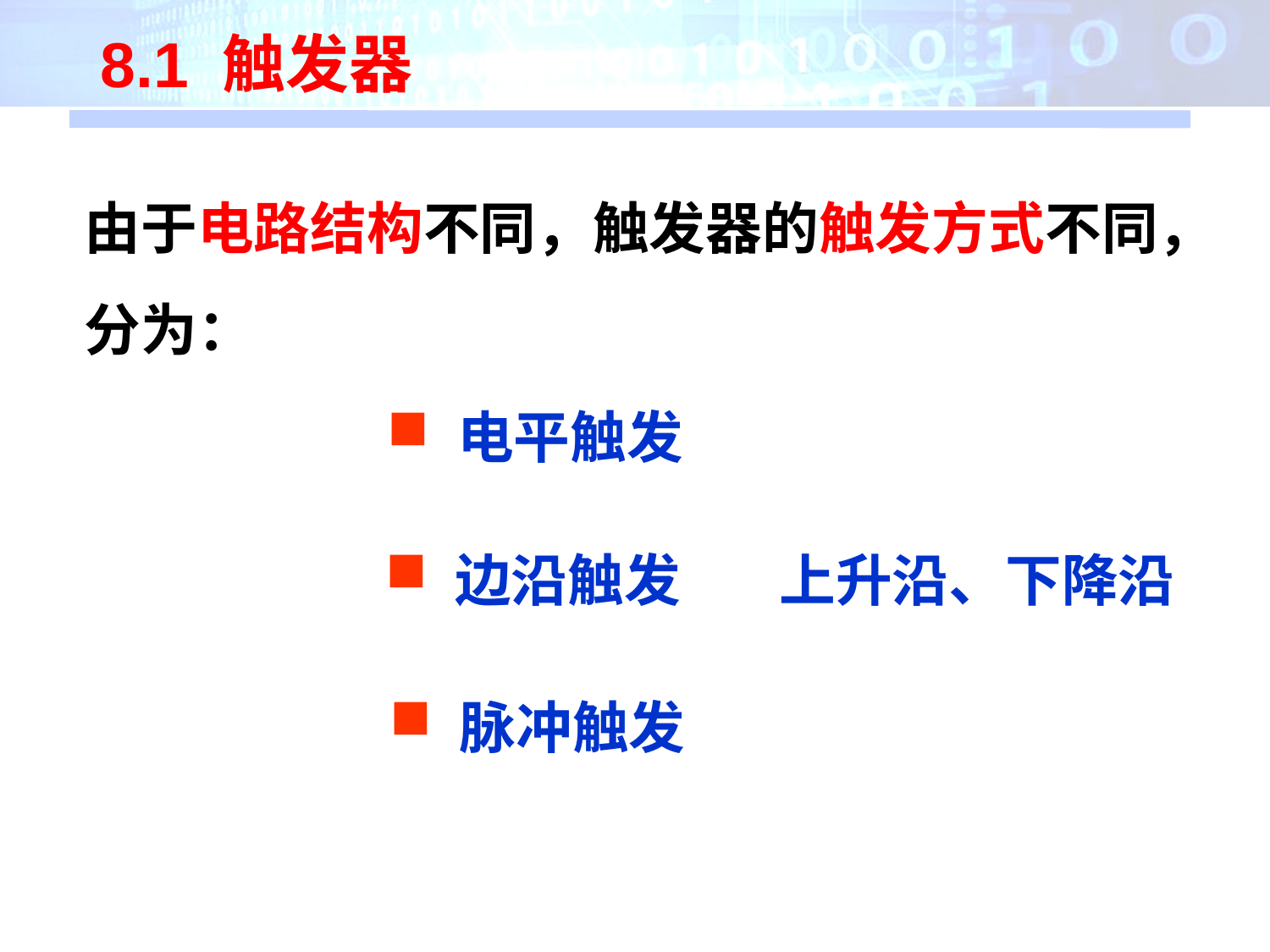

8.1 触发器
由于电路结构不同，触发器的触发方式不同，分为：
 电平触发
 边沿触发
上升沿、下降沿
 脉冲触发